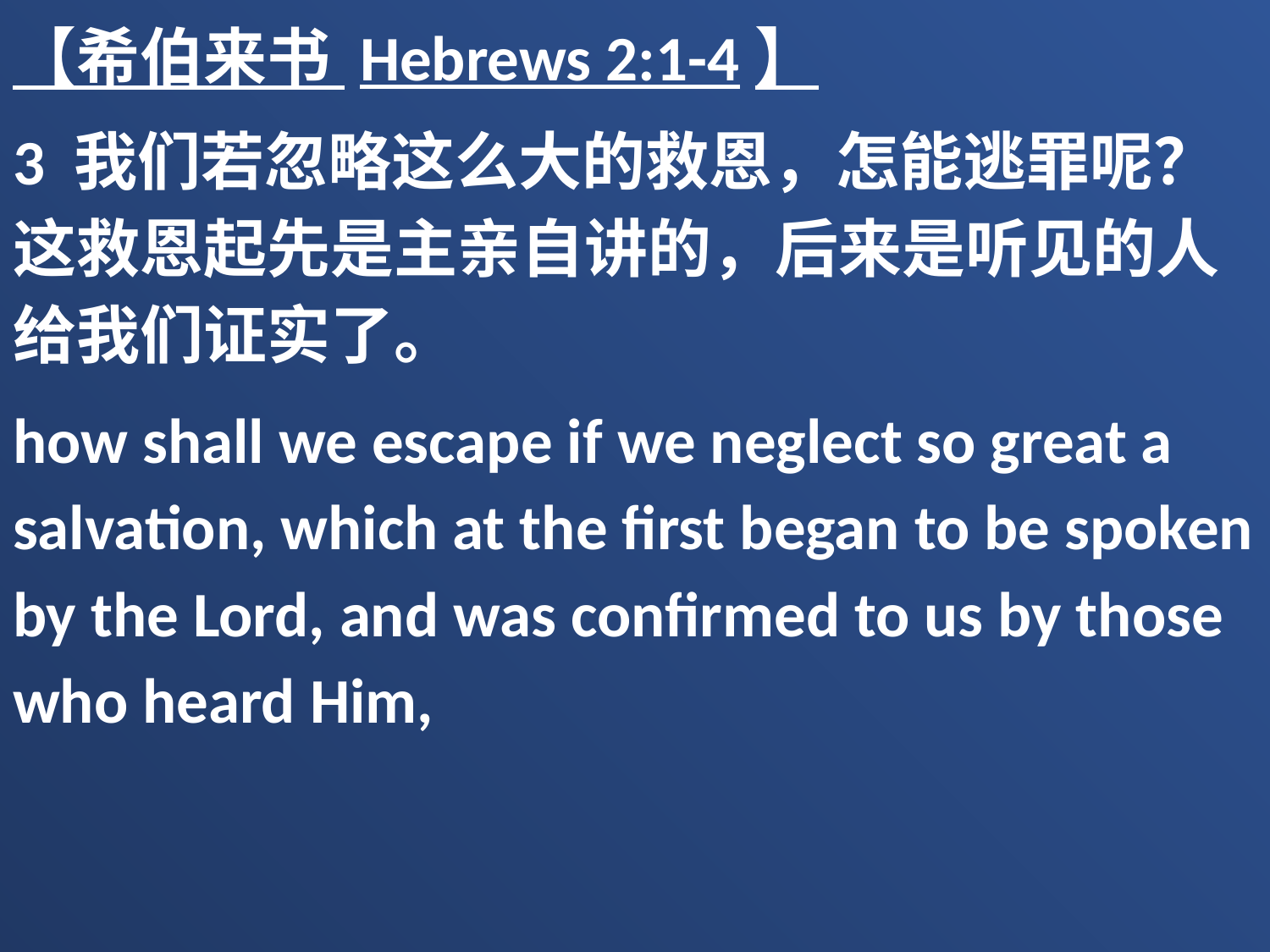

【希伯来书 Hebrews 2:1-4】
3 我们若忽略这么大的救恩，怎能逃罪呢？这救恩起先是主亲自讲的，后来是听见的人给我们证实了。
how shall we escape if we neglect so great a salvation, which at the first began to be spoken by the Lord, and was confirmed to us by those who heard Him,